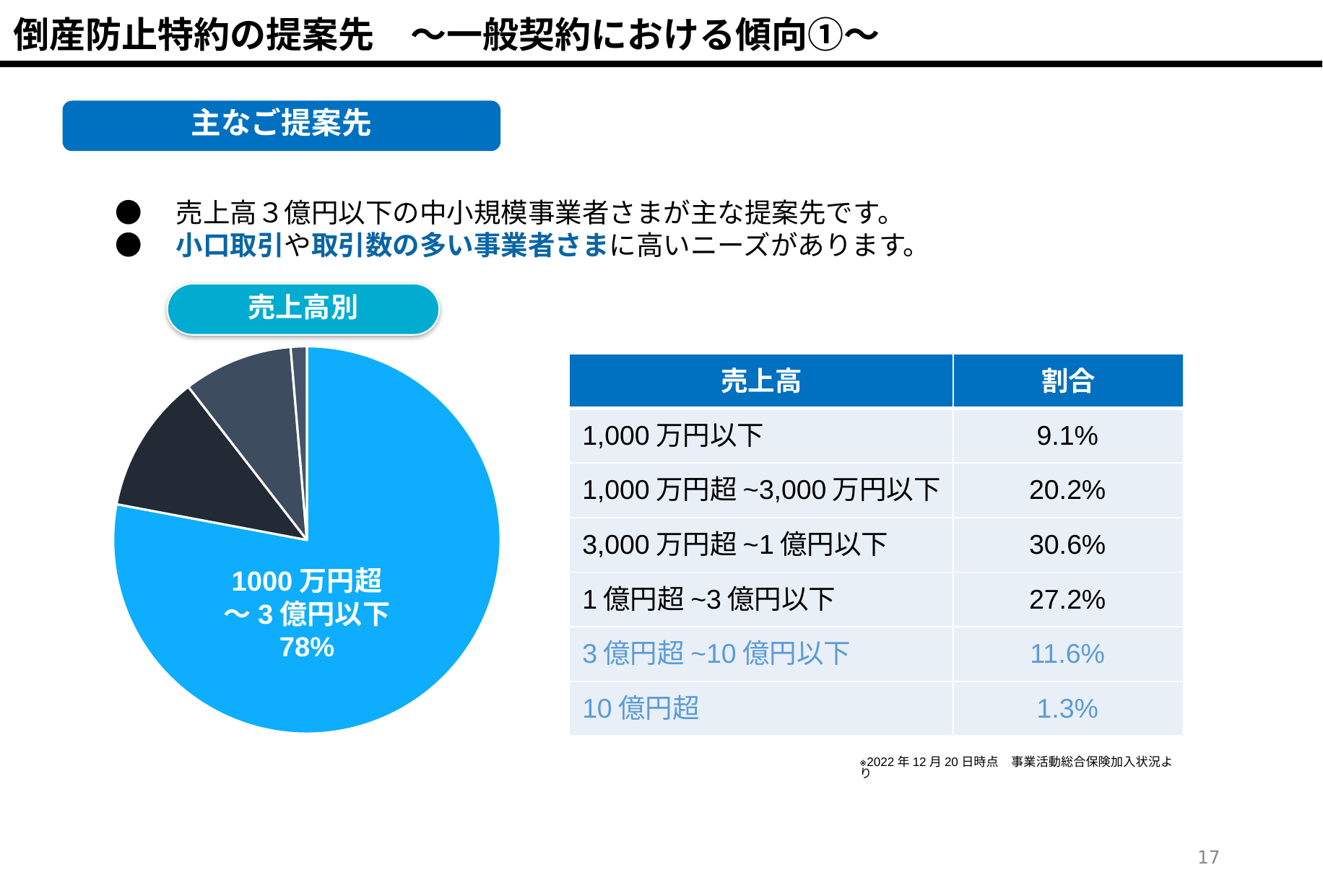

倒産防止特約の提案先　～一般契約における傾向①～
主なご提案先

●　売上高３億円以下の中小規模事業者さまが主な提案先です。
●　小口取引や取引数の多い事業者さまに高いニーズがあります。

売上高別

### Chart

| Category |
|---|

### Chart

| Category |  |
|---|---|
| 1,000万超~３億以下 | 0.7795698924731183 |
| 3億超~10億以下 | 0.11559139784946236 |
| 1,000万以下 | 0.0913978494623656 |
| 10億超 | 0.013440860215053764 |
1000万円超
～3億円以下
78%
| 売上高 | 割合 |
| --- | --- |
| 1,000万円以下 | 9.1% |
| 1,000万円超~3,000万円以下 | 20.2% |
| 3,000万円超~1億円以下 | 30.6% |
| 1億円超~3億円以下 | 27.2% |
| 3億円超~10億円以下 | 11.6% |
| 10億円超 | 1.3% |
※2022年12月20日時点　事業活動総合保険加入状況より
17